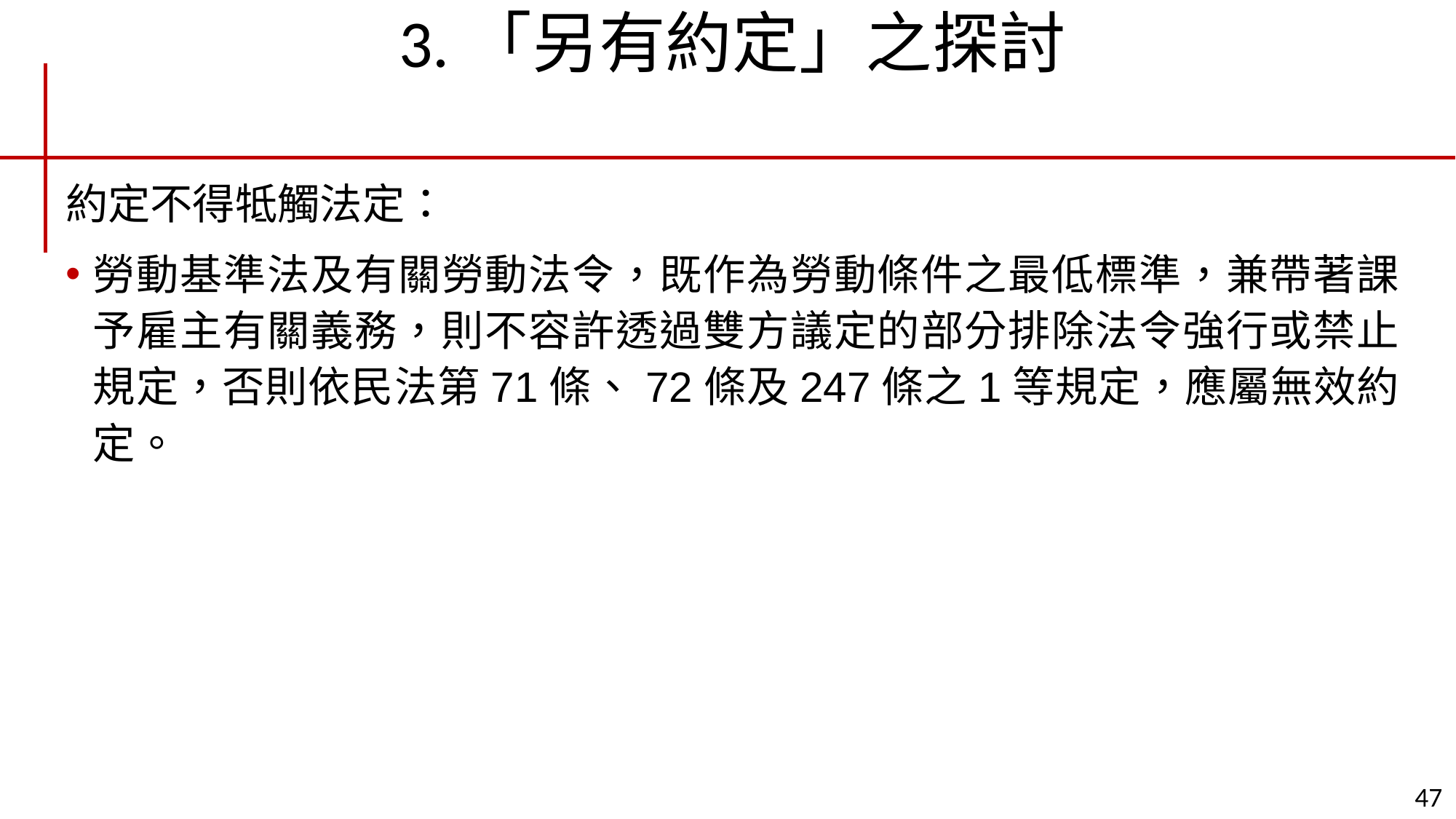

# 3.「另有約定」之探討
約定不得牴觸法定：
勞動基準法及有關勞動法令，既作為勞動條件之最低標準，兼帶著課予雇主有關義務，則不容許透過雙方議定的部分排除法令強行或禁止規定，否則依民法第71條、72條及247條之1等規定，應屬無效約定。
47